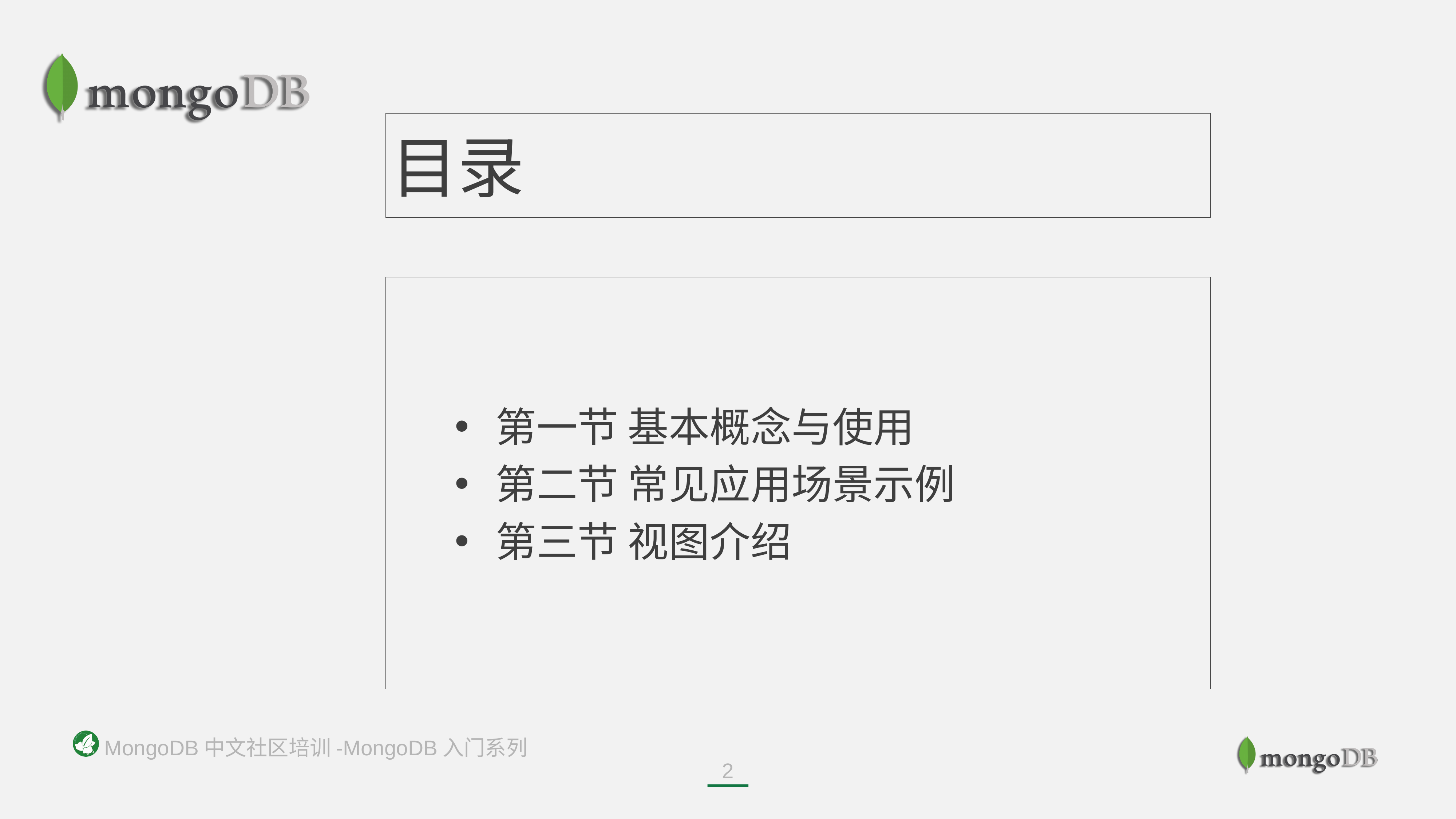

目录
第一节 基本概念与使用
第二节 常见应用场景示例
第三节 视图介绍